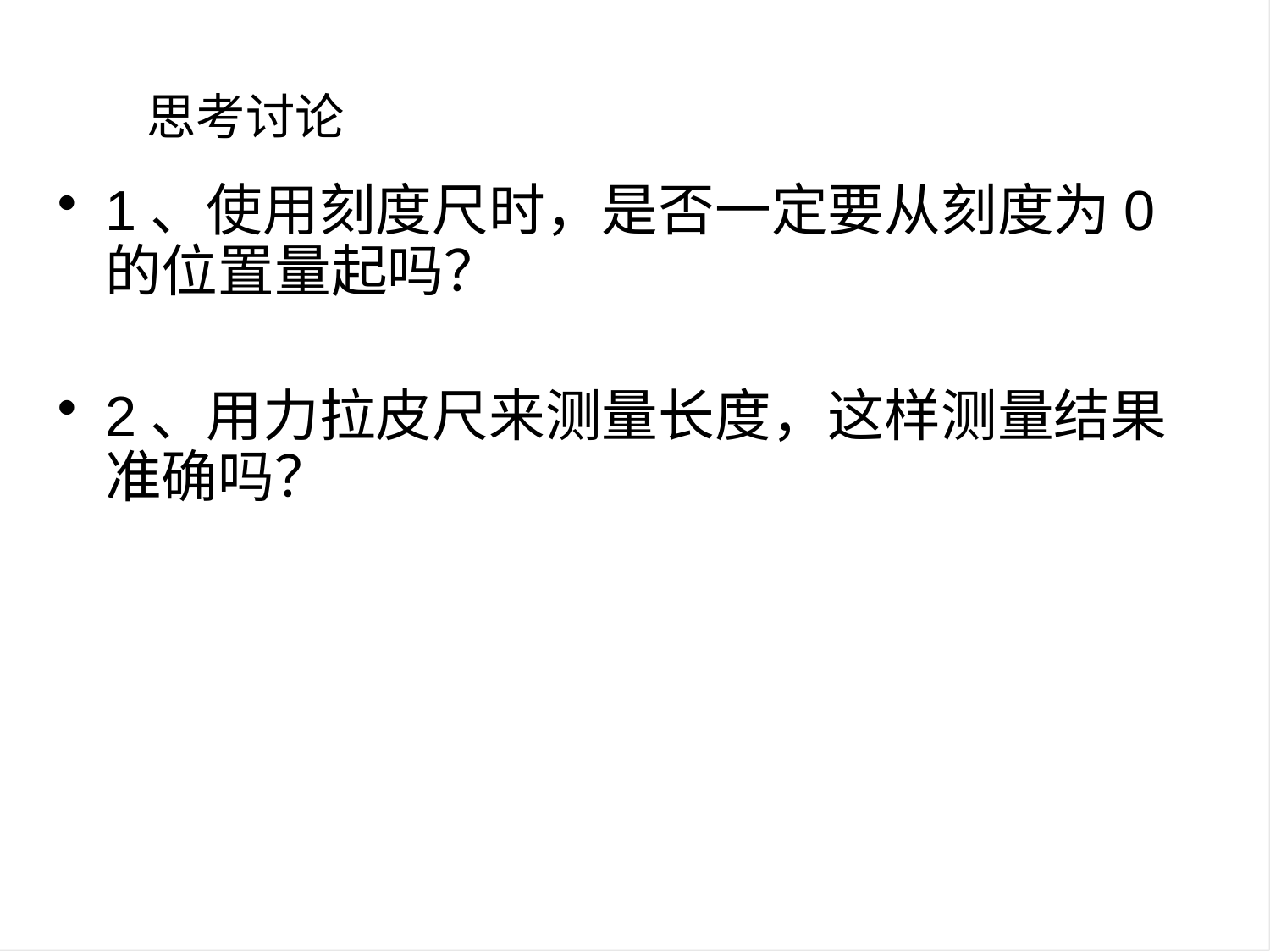

# 思考讨论
1、使用刻度尺时，是否一定要从刻度为0的位置量起吗？

2、用力拉皮尺来测量长度，这样测量结果准确吗？